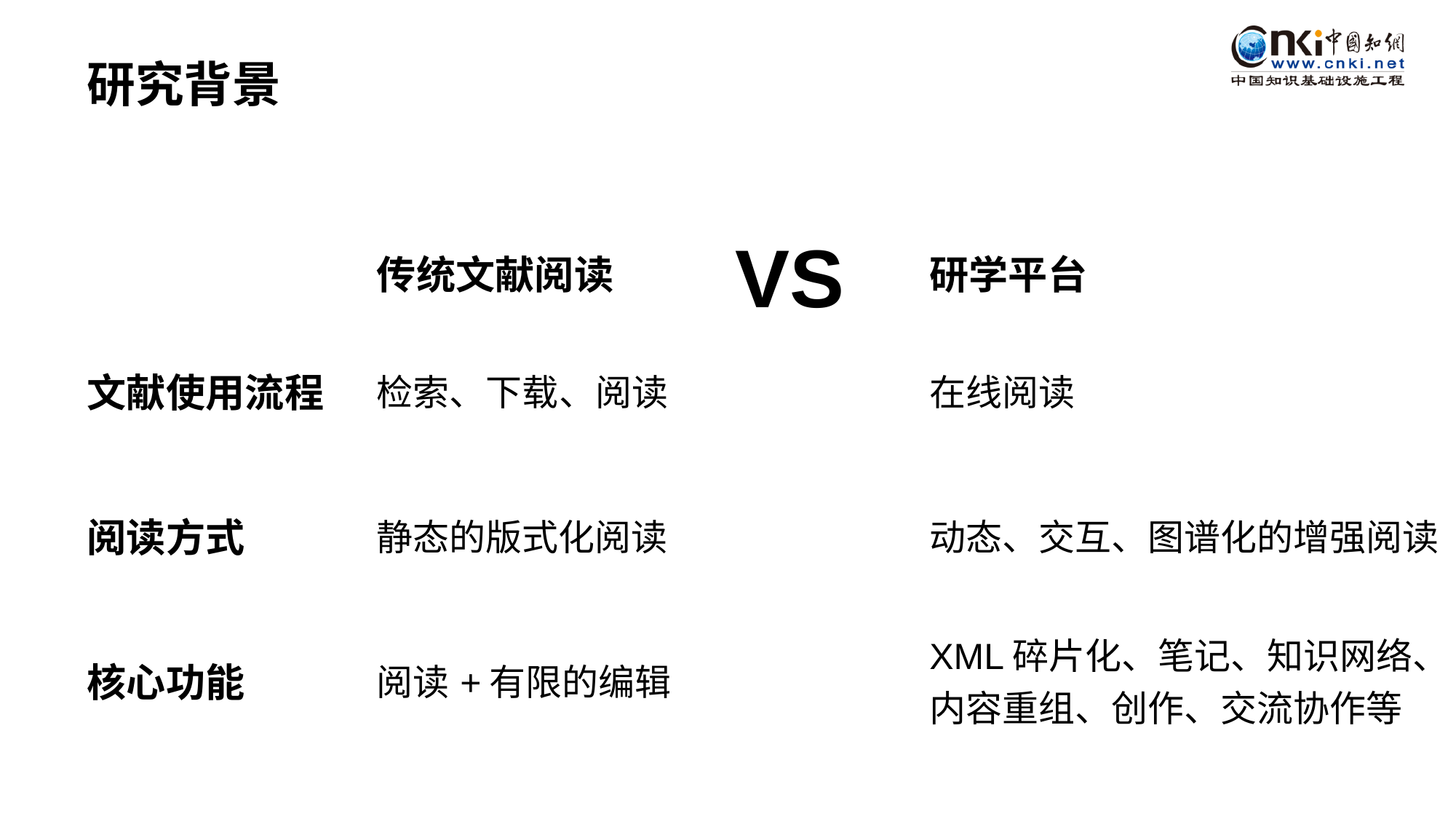

研究背景
VS
|  | 传统文献阅读 |  | 研学平台 |
| --- | --- | --- | --- |
| 文献使用流程 | 检索、下载、阅读 |  | 在线阅读 |
| 阅读方式 | 静态的版式化阅读 |  | 动态、交互、图谱化的增强阅读 |
| 核心功能 | 阅读+有限的编辑 |  | XML碎片化、笔记、知识网络、 内容重组、创作、交流协作等 |